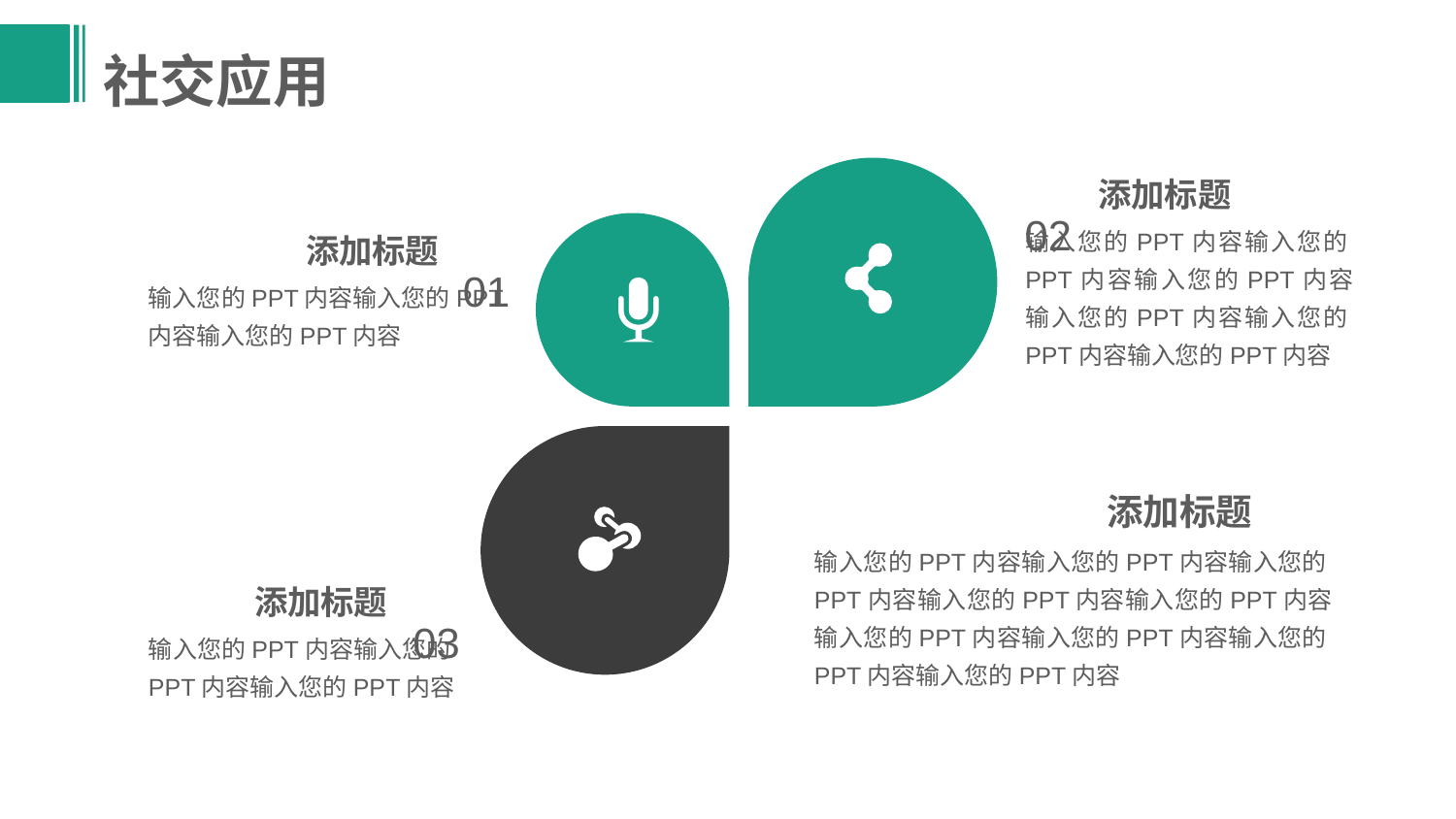

社交应用
02

添加标题
01

输入您的PPT内容输入您的PPT内容输入您的PPT内容输入您的PPT内容输入您的PPT内容输入您的PPT内容
添加标题
输入您的PPT内容输入您的PPT内容输入您的PPT内容

添加标题
输入您的PPT内容输入您的PPT内容输入您的PPT内容输入您的PPT内容输入您的PPT内容输入您的PPT内容输入您的PPT内容输入您的PPT内容输入您的PPT内容
03
添加标题
输入您的PPT内容输入您的PPT内容输入您的PPT内容